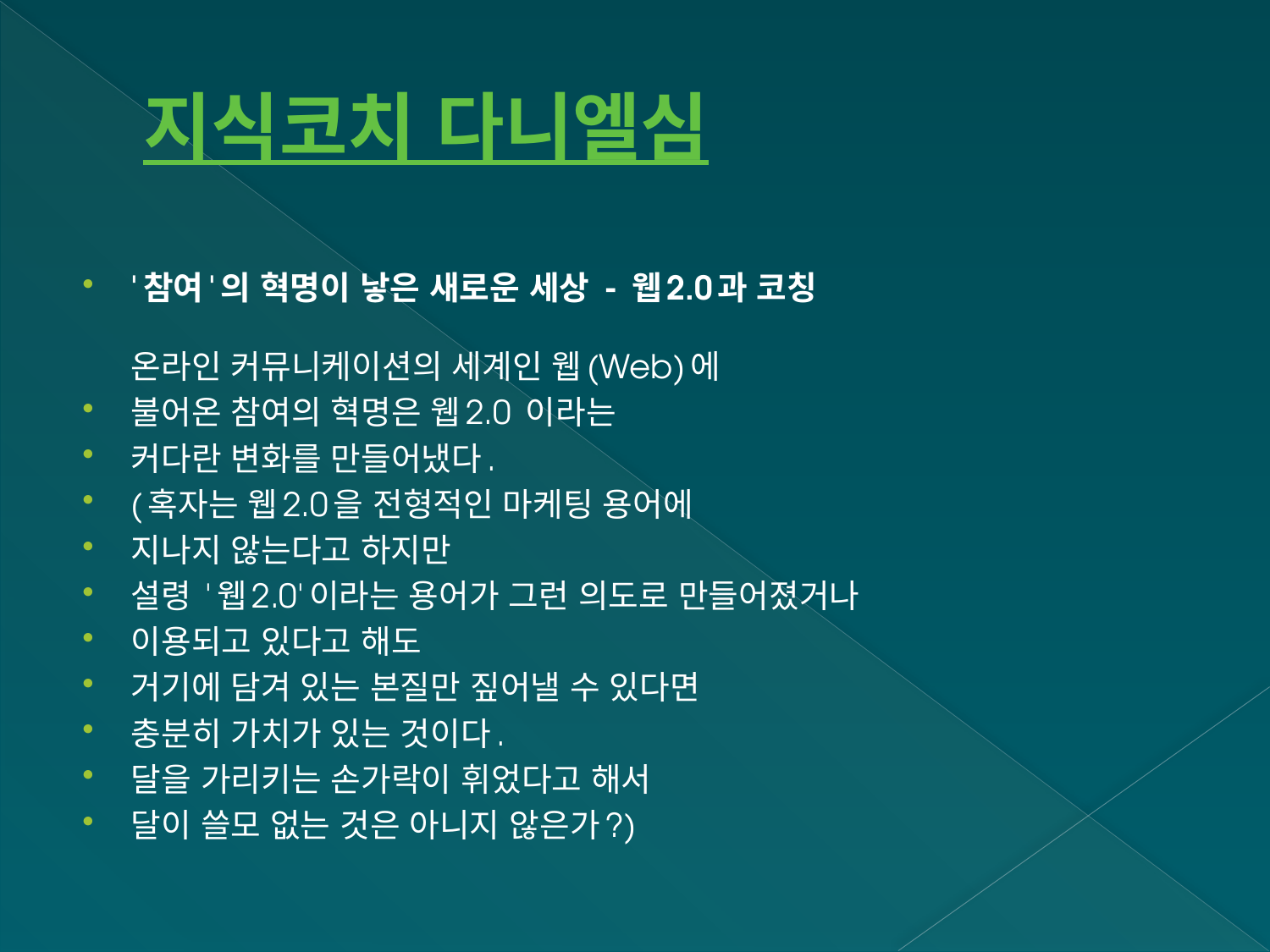

# 지식코치 다니엘심
'참여'의 혁명이 낳은 새로운 세상 - 웹2.0과 코칭
온라인 커뮤니케이션의 세계인 웹(Web)에
불어온 참여의 혁명은 웹2.0 이라는
커다란 변화를 만들어냈다.
(혹자는 웹2.0을 전형적인 마케팅 용어에
지나지 않는다고 하지만
설령 '웹2.0'이라는 용어가 그런 의도로 만들어졌거나
이용되고 있다고 해도
거기에 담겨 있는 본질만 짚어낼 수 있다면
충분히 가치가 있는 것이다.
달을 가리키는 손가락이 휘었다고 해서
달이 쓸모 없는 것은 아니지 않은가?)